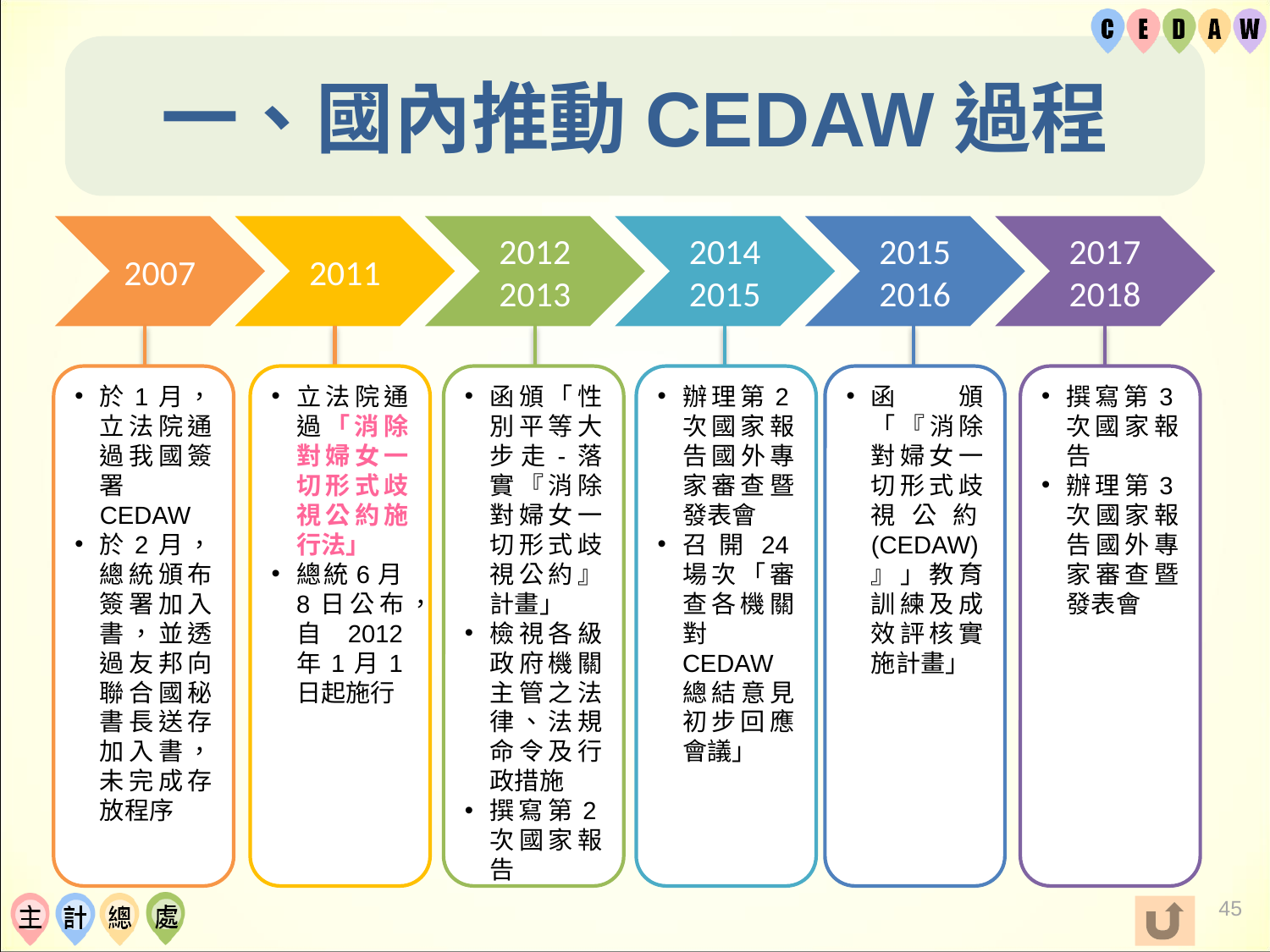

# 一、國內推動CEDAW過程
2007
2011
2012
2013
2014
2015
2015
2016
2017
2018
於1月，立法院通過我國簽署CEDAW
於2月，總統頒布簽署加入書，並透過友邦向聯合國秘書長送存加入書，未完成存放程序

立法院通過「消除對婦女一切形式歧視公約施行法」
總統6月8日公布，自2012年1月1日起施行
函頒「性別平等大步走-落實『消除對婦女一切形式歧視公約』計畫」
檢視各級政府機關主管之法律、法規命令及行政措施
撰寫第2次國家報告
辦理第2次國家報告國外專家審查暨發表會
召開24場次「審查各機關對CEDAW總結意見初步回應會議」
函頒「『消除對婦女一切形式歧視公約(CEDAW)』」教育訓練及成效評核實施計畫」
撰寫第3次國家報告
辦理第3次國家報告國外專家審查暨發表會

45